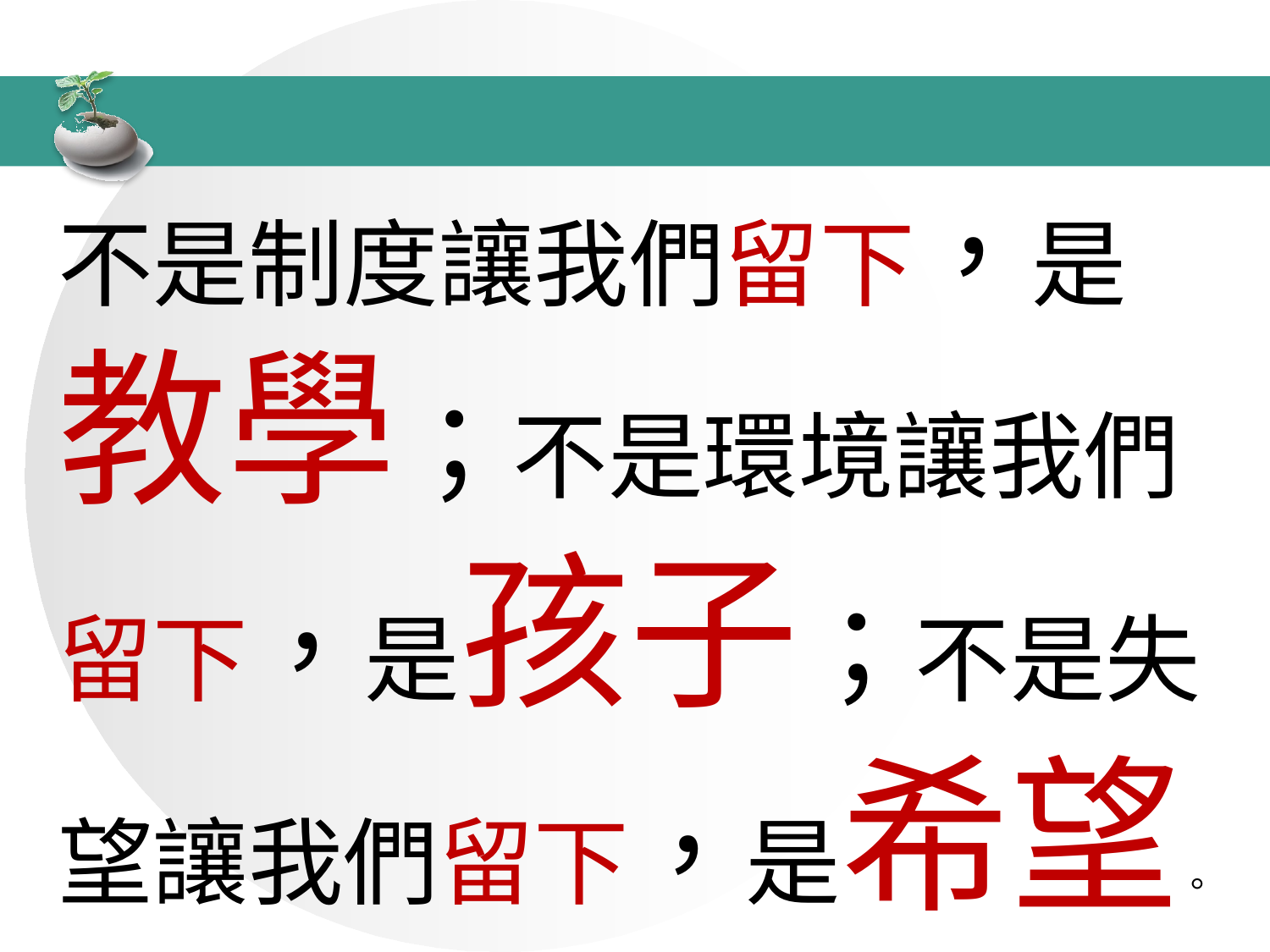

不是制度讓我們留下，是教學；不是環境讓我們留下，是孩子；不是失望讓我們留下，是希望。